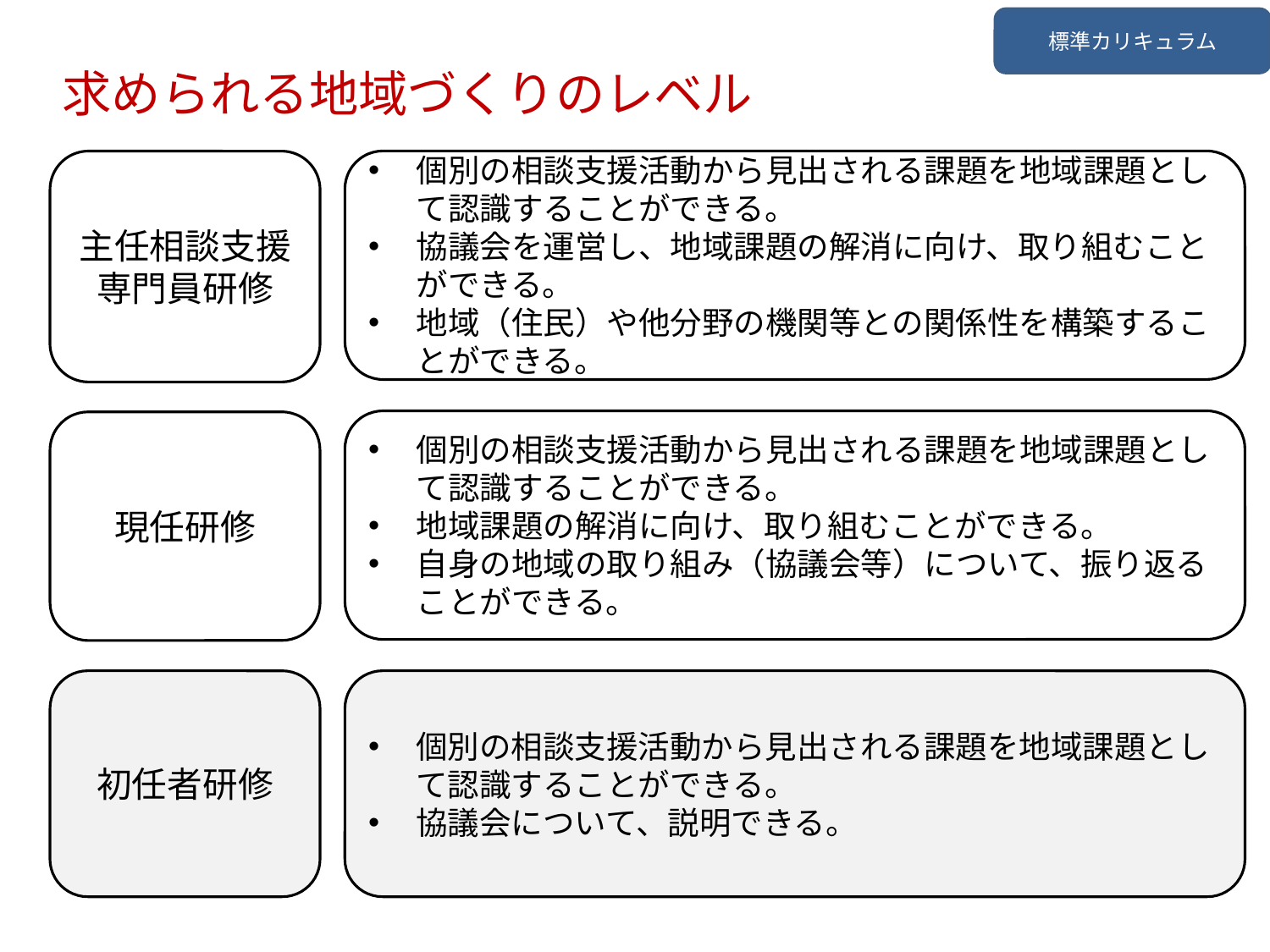

標準カリキュラム
求められる地域づくりのレベル
個別の相談支援活動から見出される課題を地域課題として認識することができる。
協議会を運営し、地域課題の解消に向け、取り組むことができる。
地域（住民）や他分野の機関等との関係性を構築することができる。
主任相談支援専門員研修
現任研修
初任者研修
個別の相談支援活動から見出される課題を地域課題として認識することができる。
地域課題の解消に向け、取り組むことができる。
自身の地域の取り組み（協議会等）について、振り返ることができる。
個別の相談支援活動から見出される課題を地域課題として認識することができる。
協議会について、説明できる。